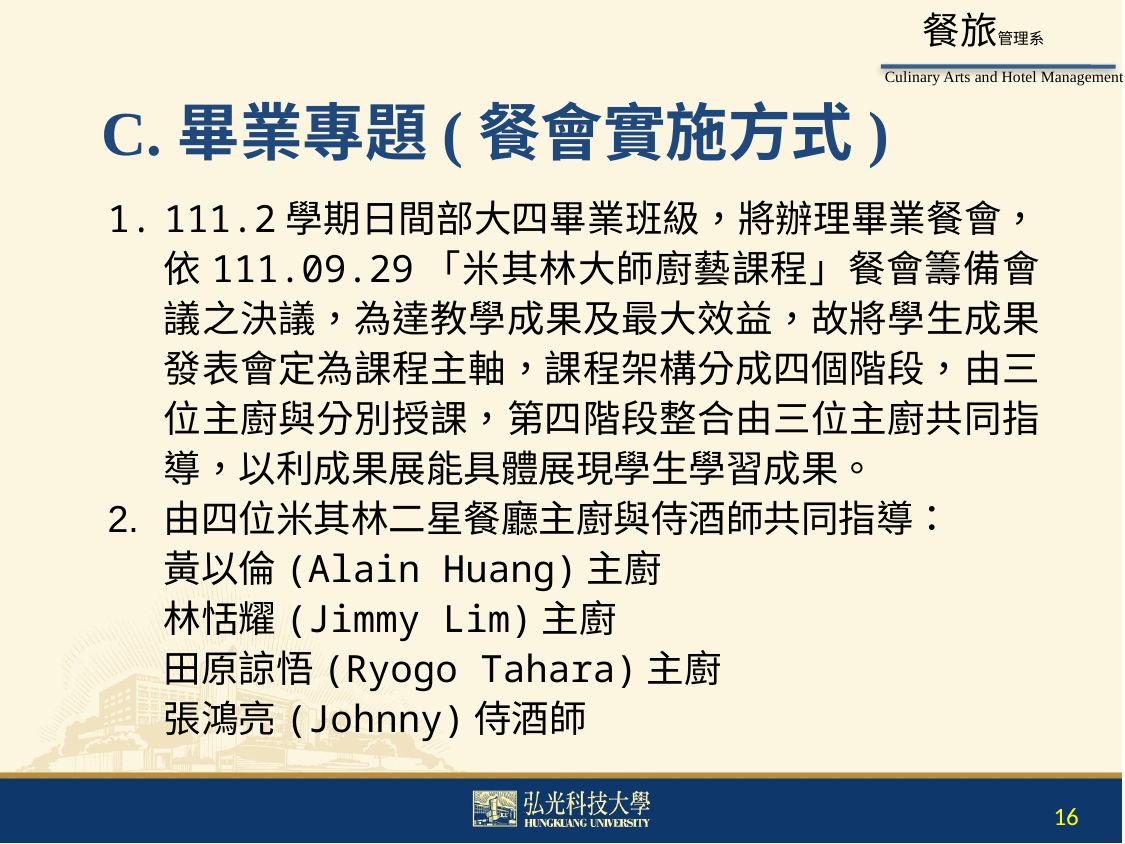

16
C.畢業專題(餐會實施方式)
111.2學期日間部大四畢業班級，將辦理畢業餐會，依111.09.29「米其林大師廚藝課程」餐會籌備會議之決議，為達教學成果及最大效益，故將學生成果發表會定為課程主軸，課程架構分成四個階段，由三位主廚與分別授課，第四階段整合由三位主廚共同指導，以利成果展能具體展現學生學習成果。
由四位米其林二星餐廳主廚與侍酒師共同指導：
黃以倫(Alain Huang)主廚
林恬耀(Jimmy Lim)主廚
田原諒悟(Ryogo Tahara)主廚
張鴻亮(Johnny)侍酒師